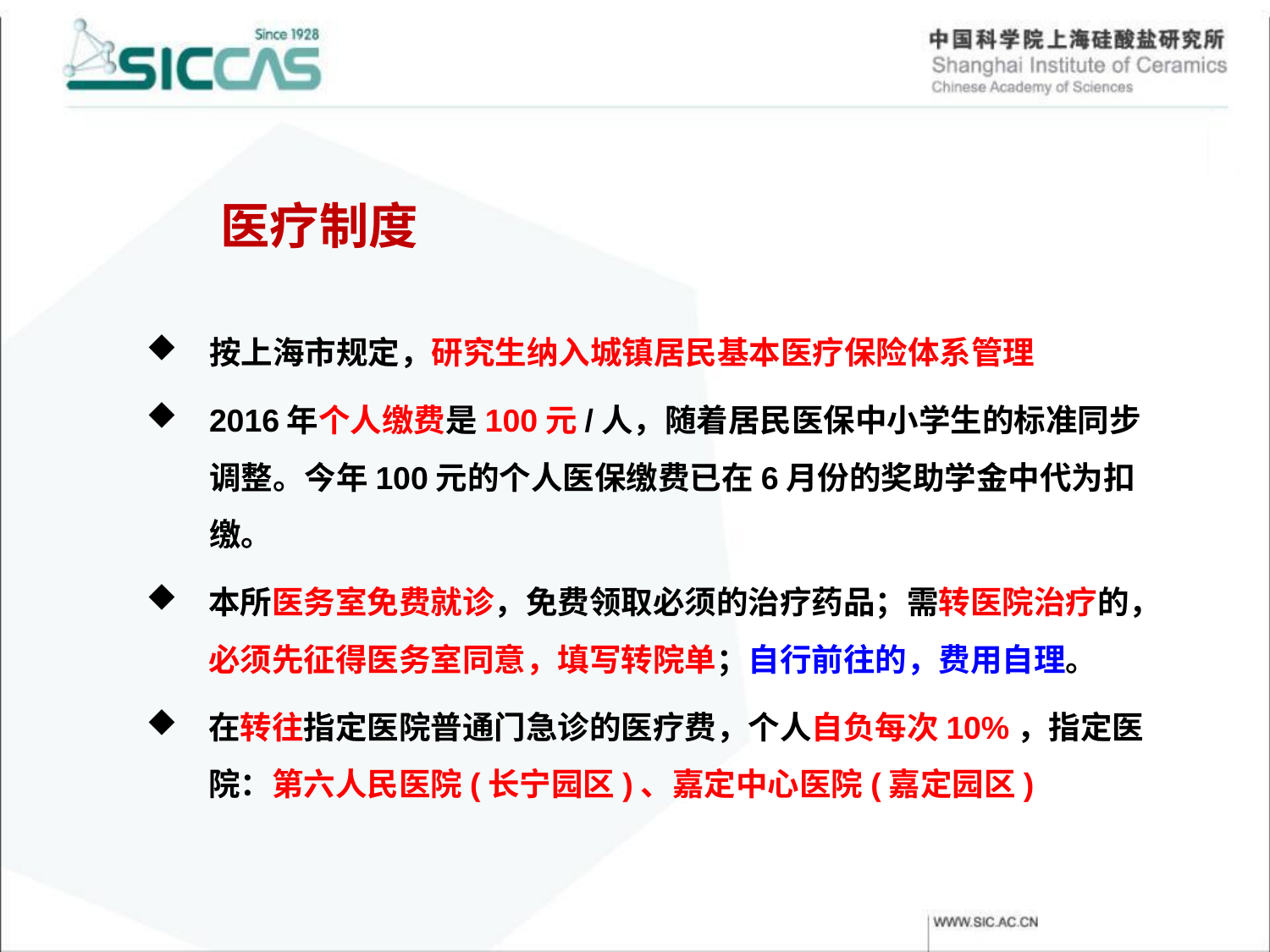

医疗制度
按上海市规定，研究生纳入城镇居民基本医疗保险体系管理
2016年个人缴费是100元/人，随着居民医保中小学生的标准同步调整。今年100元的个人医保缴费已在6月份的奖助学金中代为扣缴。
本所医务室免费就诊，免费领取必须的治疗药品；需转医院治疗的，必须先征得医务室同意，填写转院单；自行前往的，费用自理。
在转往指定医院普通门急诊的医疗费，个人自负每次10%，指定医院：第六人民医院(长宁园区)、嘉定中心医院(嘉定园区)